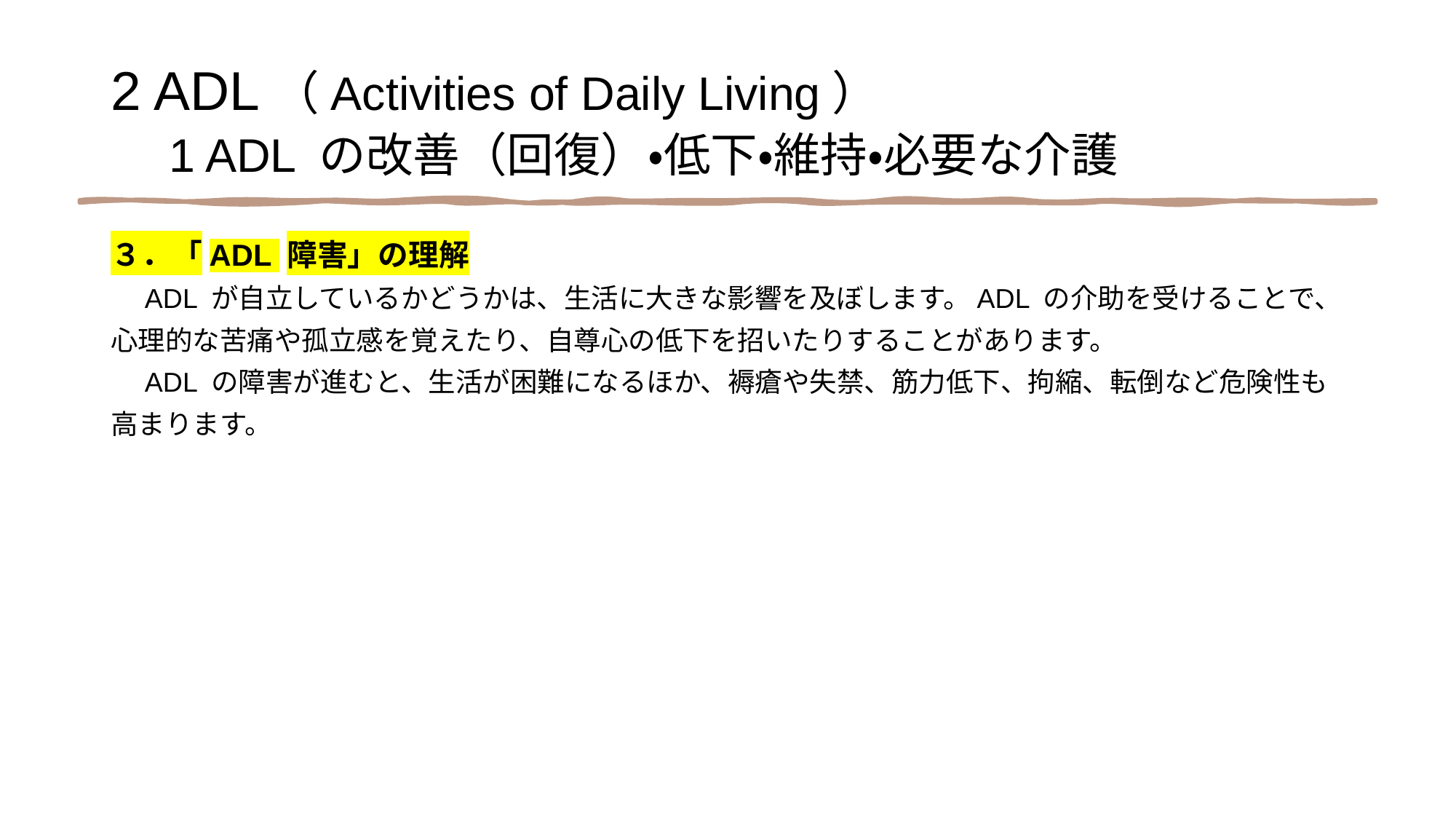

2 ADL（Activities of Daily Living）
　1 ADL の改善（回復）・低下・維持・必要な介護

３．「ADL 障害」の理解
　ADL が自立しているかどうかは、生活に大きな影響を及ぼします。ADL の介助を受けることで、
心理的な苦痛や孤立感を覚えたり、自尊心の低下を招いたりすることがあります。
　ADL の障害が進むと、生活が困難になるほか、褥瘡や失禁、筋力低下、拘縮、転倒など危険性も
高まります。